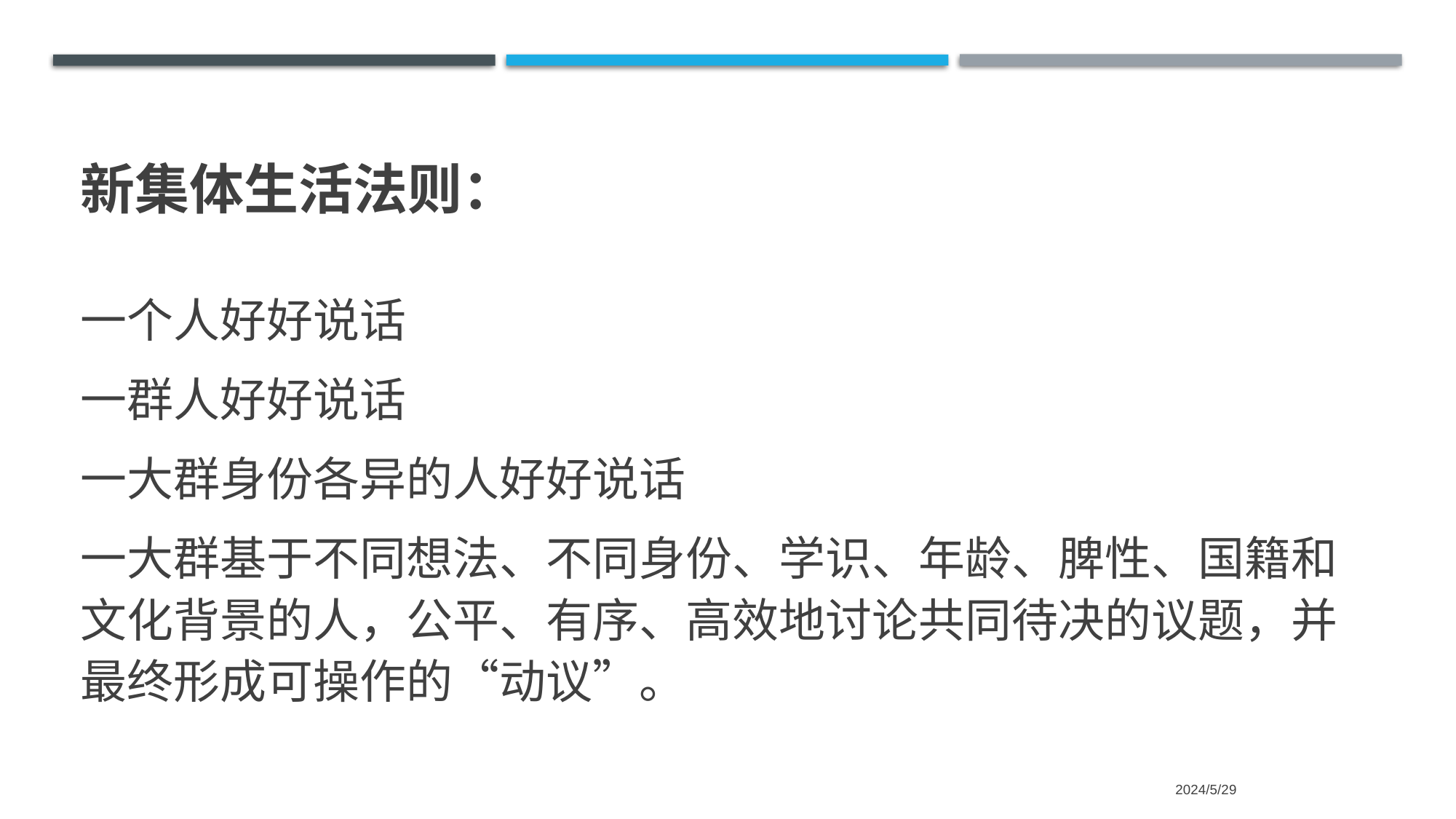

# 新集体生活法则：
一个人好好说话
一群人好好说话
一大群身份各异的人好好说话
一大群基于不同想法、不同身份、学识、年龄、脾性、国籍和文化背景的人，公平、有序、高效地讨论共同待决的议题，并最终形成可操作的“动议”。
2024/5/29